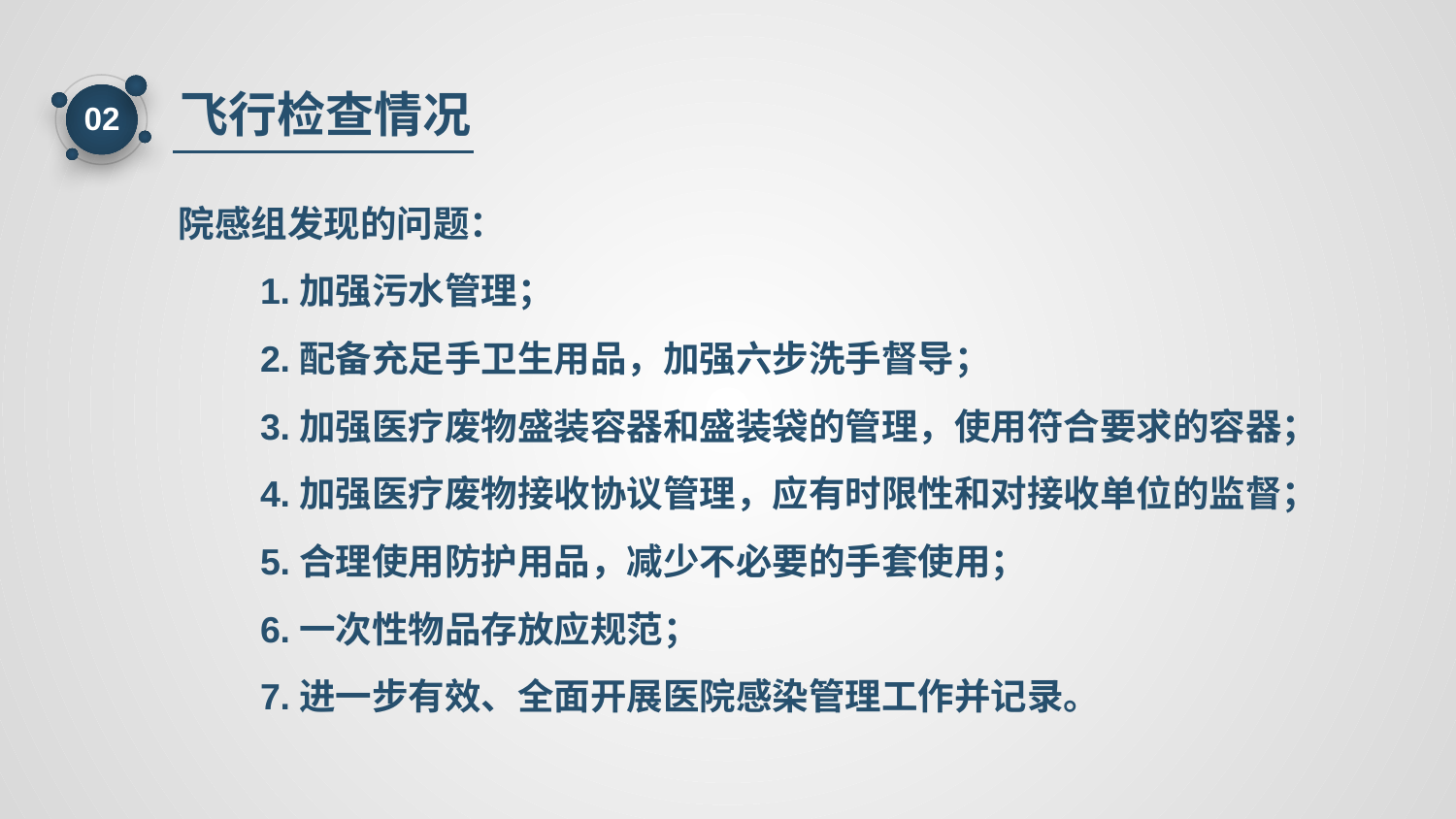

飞行检查情况
02
院感组发现的问题：
1.加强污水管理；
2.配备充足手卫生用品，加强六步洗手督导；
3.加强医疗废物盛装容器和盛装袋的管理，使用符合要求的容器；
4.加强医疗废物接收协议管理，应有时限性和对接收单位的监督；
5.合理使用防护用品，减少不必要的手套使用；
6.一次性物品存放应规范；
7.进一步有效、全面开展医院感染管理工作并记录。